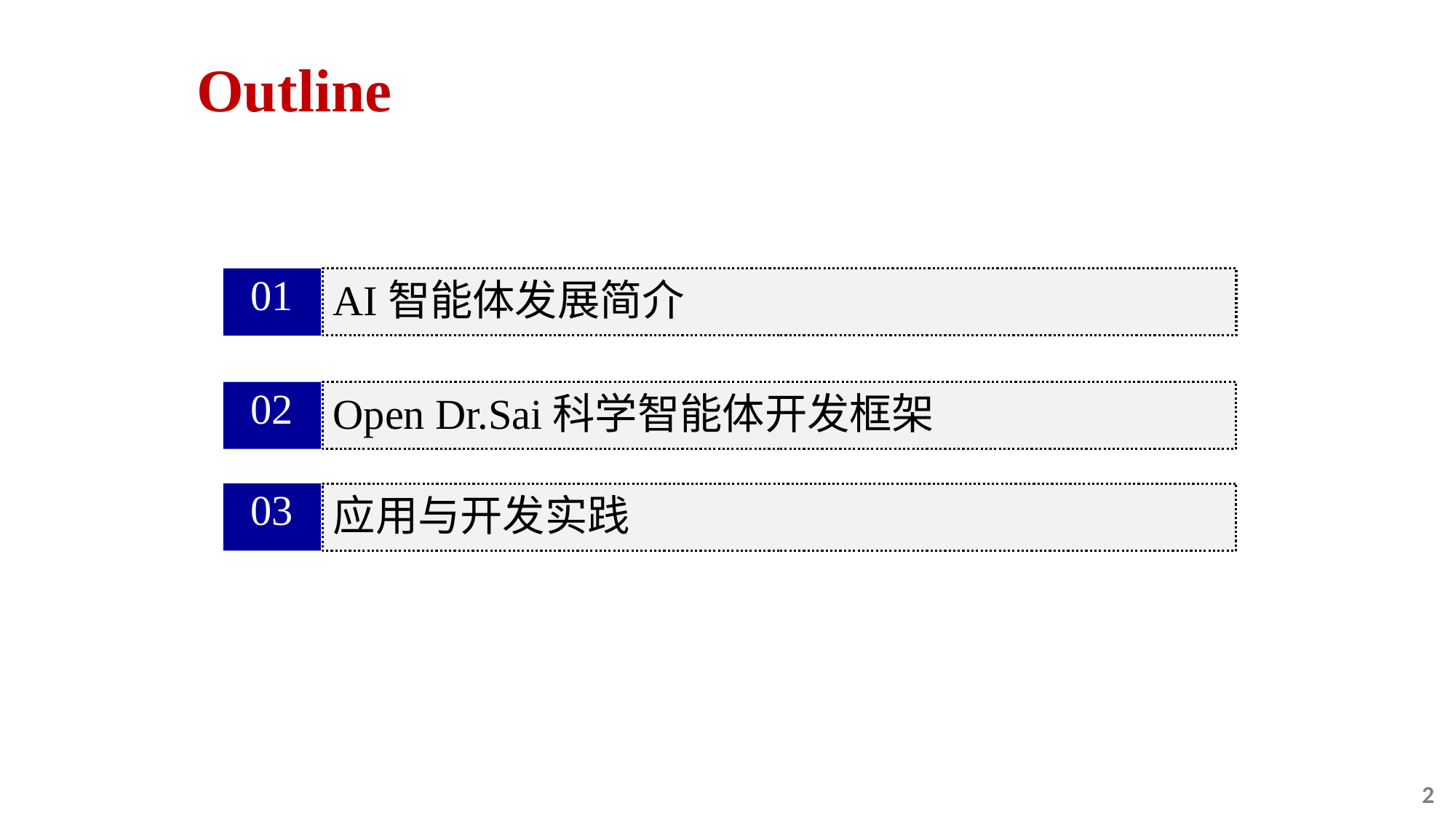

# Outline
AI智能体发展简介
01
Open Dr.Sai科学智能体开发框架
02
应用与开发实践
03